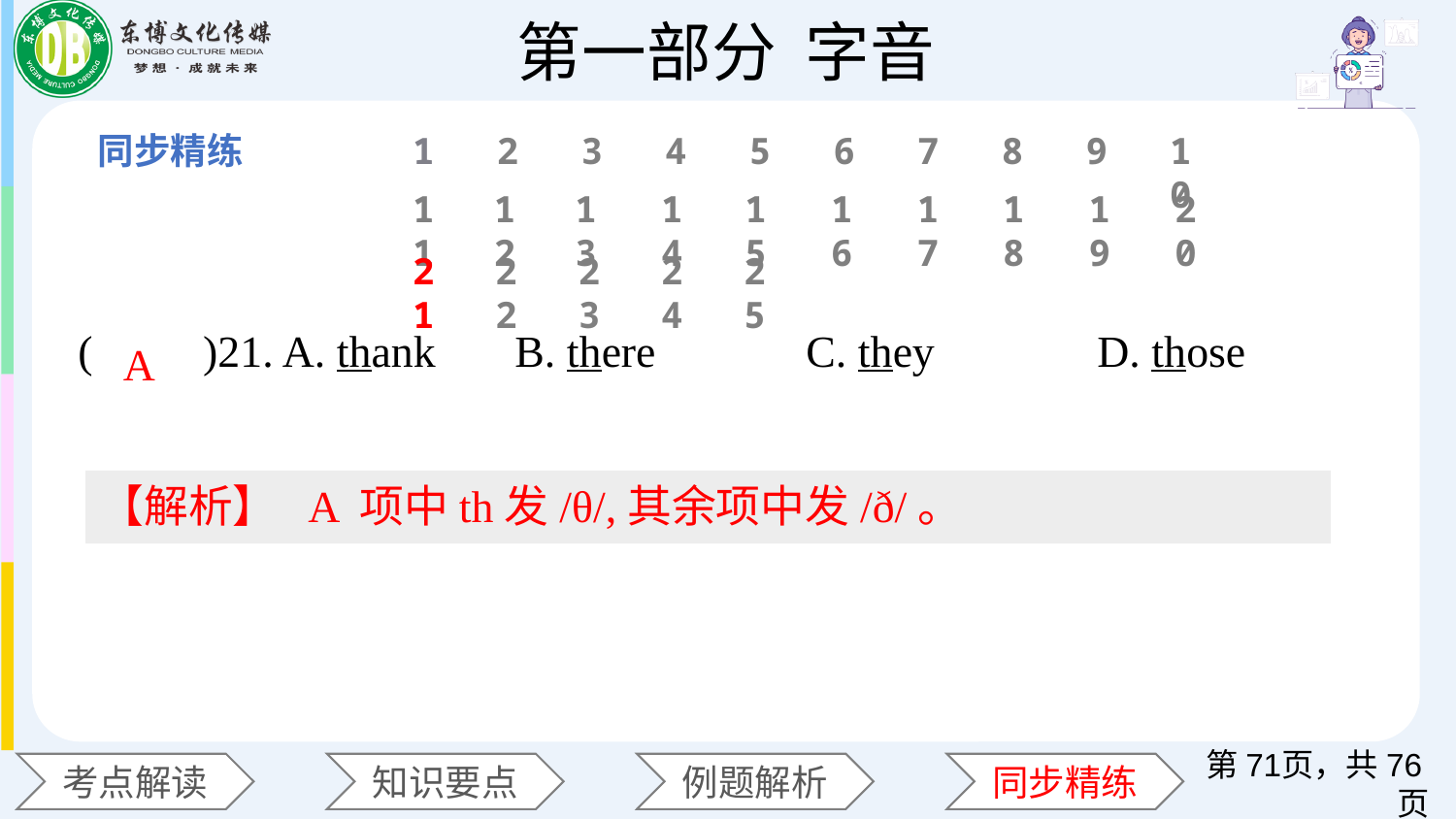

1
2
3
4
5
6
7
8
9
10
11
12
13
14
15
16
17
18
19
20

(　　)21. A. thank    	B. there    	C. they    	D. those

21
22
23
24
25
A
【解析】  A 项中th发/θ/,其余项中发/ð/。
第71页，共76页